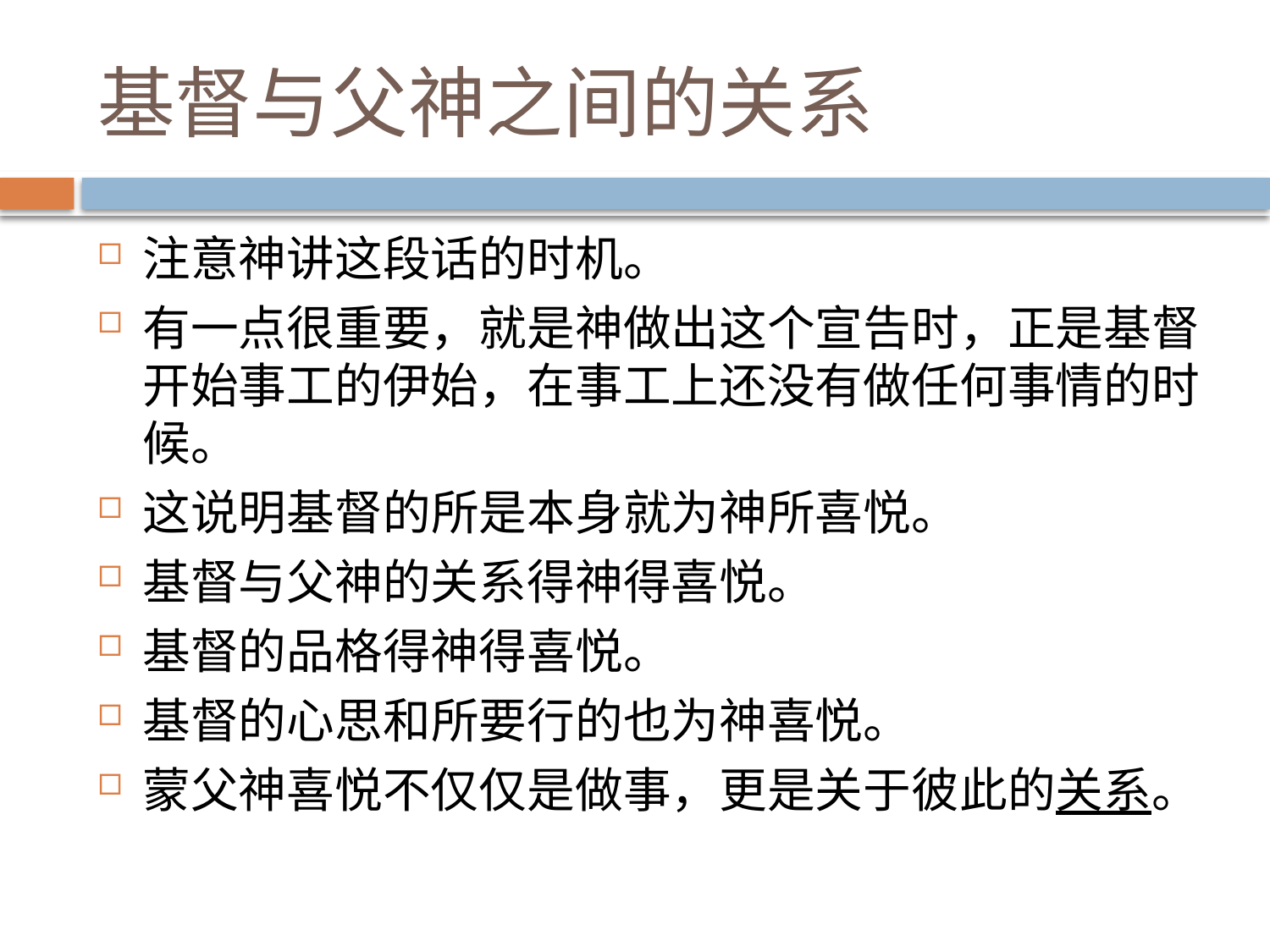

# 基督与父神之间的关系
注意神讲这段话的时机。
有一点很重要，就是神做出这个宣告时，正是基督开始事工的伊始，在事工上还没有做任何事情的时候。
这说明基督的所是本身就为神所喜悦。
基督与父神的关系得神得喜悦。
基督的品格得神得喜悦。
基督的心思和所要行的也为神喜悦。
蒙父神喜悦不仅仅是做事，更是关于彼此的关系。